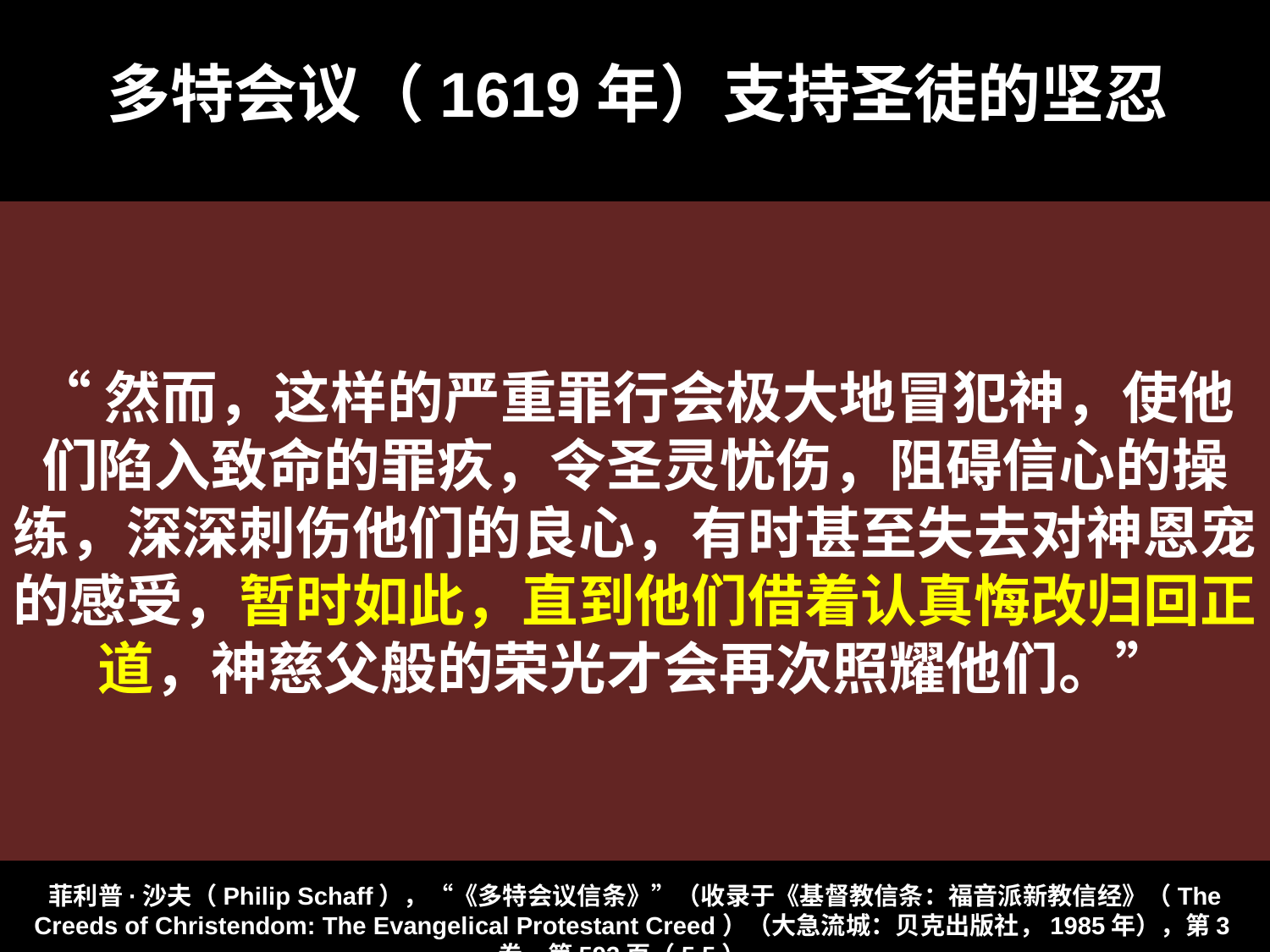

# 多特会议（1619年）支持圣徒的坚忍
“然而，这样的严重罪行会极大地冒犯神，使他们陷入致命的罪疚，令圣灵忧伤，阻碍信心的操练，深深刺伤他们的良心，有时甚至失去对神恩宠的感受，暂时如此，直到他们借着认真悔改归回正道，神慈父般的荣光才会再次照耀他们。”
菲利普·沙夫（Philip Schaff），“《多特会议信条》”（收录于《基督教信条：福音派新教信经》（The Creeds of Christendom: The Evangelical Protestant Creed）（大急流城：贝克出版社，1985年），第3卷，第593页（5.5）。